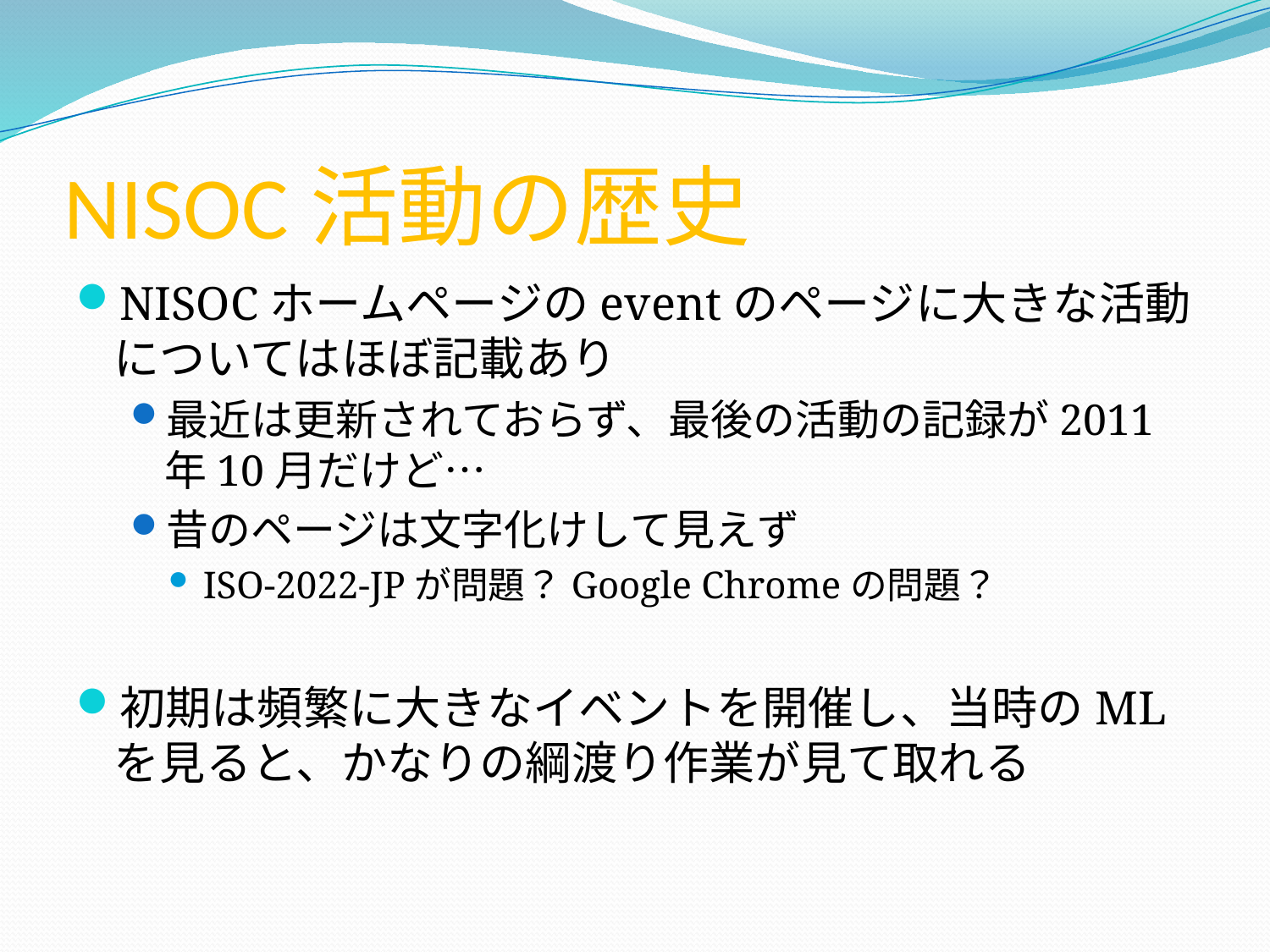

# NISOC活動の歴史
NISOCホームページのeventのページに大きな活動についてはほぼ記載あり
最近は更新されておらず、最後の活動の記録が2011年10月だけど…
昔のページは文字化けして見えず
ISO-2022-JPが問題？Google Chromeの問題？

初期は頻繁に大きなイベントを開催し、当時のMLを見ると、かなりの綱渡り作業が見て取れる